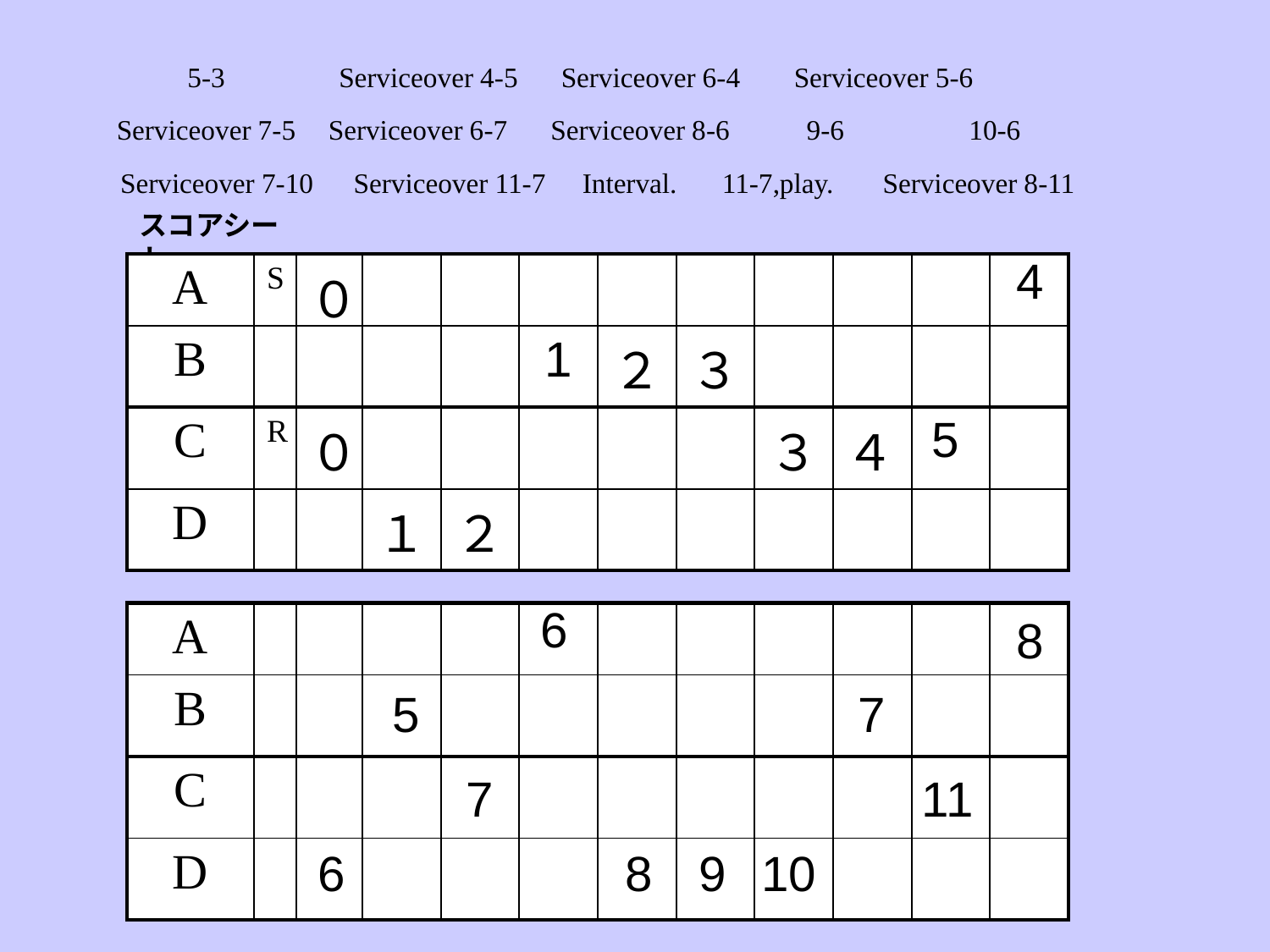

5-3
Serviceover 4-5
Serviceover 6-4
Serviceover 5-6
Serviceover 7-5
Serviceover 6-7
Serviceover 8-6
9-6
10-6
Serviceover 7-10
Serviceover 11-7
Interval.
11-7,play.
Serviceover 8-11
スコアシート
4
| A | S | ０ |  |  |  |  |  |  |  |  |  |
| --- | --- | --- | --- | --- | --- | --- | --- | --- | --- | --- | --- |
| B |  |  |  |  | 1 | ２ | ３ |  |  |  |  |
| C | R | ０ |  |  |  |  |  | ３ | ４ |  |  |
| D |  |  | １ | ２ |  |  |  |  |  |  |  |
5
6
| A |  |  |  |  |  |  |  |  |  |  |  |
| --- | --- | --- | --- | --- | --- | --- | --- | --- | --- | --- | --- |
| B |  |  |  |  |  |  |  |  |  |  |  |
| C |  |  |  |  |  |  |  |  |  |  |  |
| D |  |  |  |  |  |  |  |  |  |  |  |
8
5
7
7
11
6
8
9
10